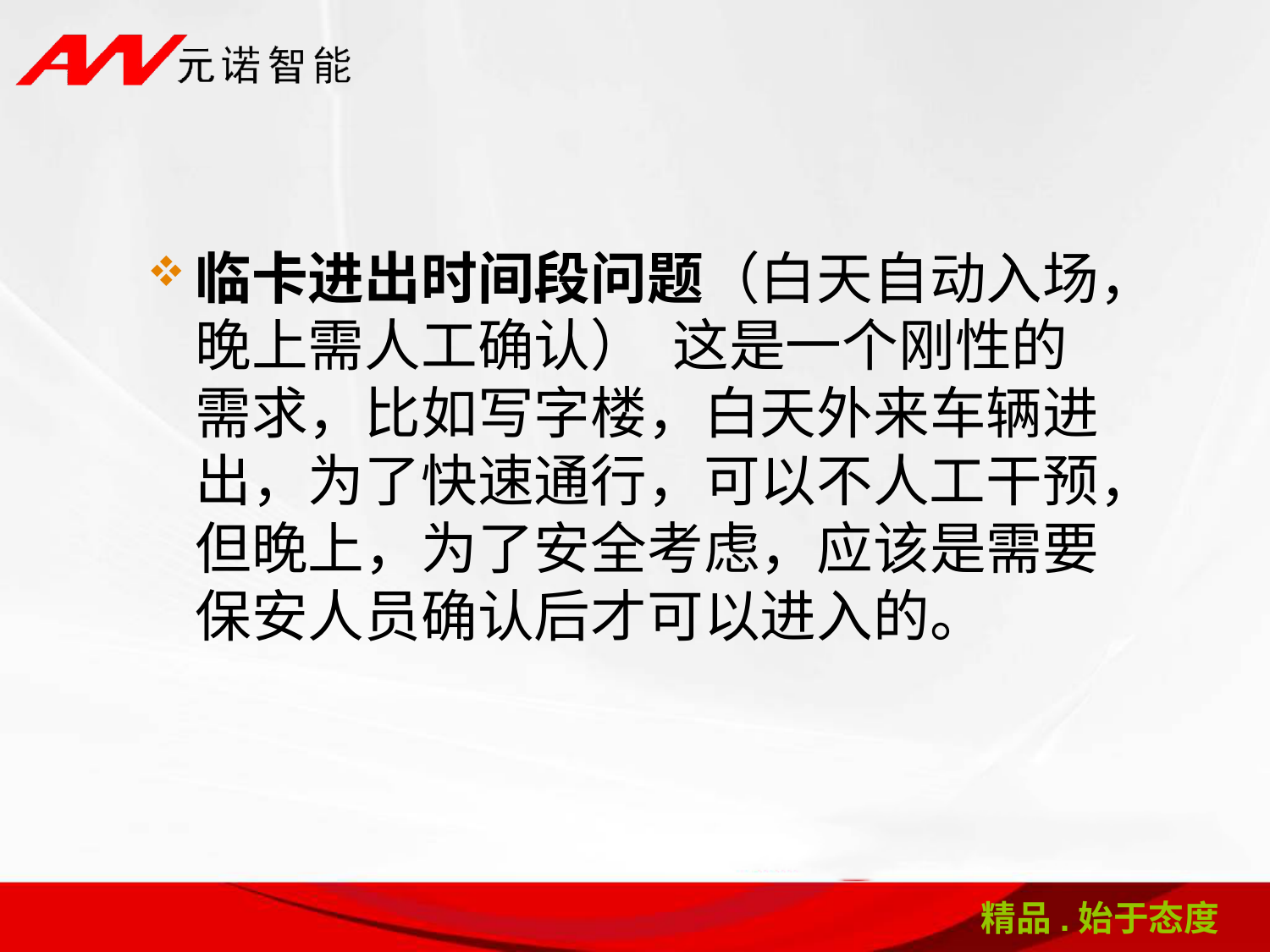

临卡进出时间段问题（白天自动入场，晚上需人工确认）  这是一个刚性的需求，比如写字楼，白天外来车辆进出，为了快速通行，可以不人工干预，但晚上，为了安全考虑，应该是需要保安人员确认后才可以进入的。